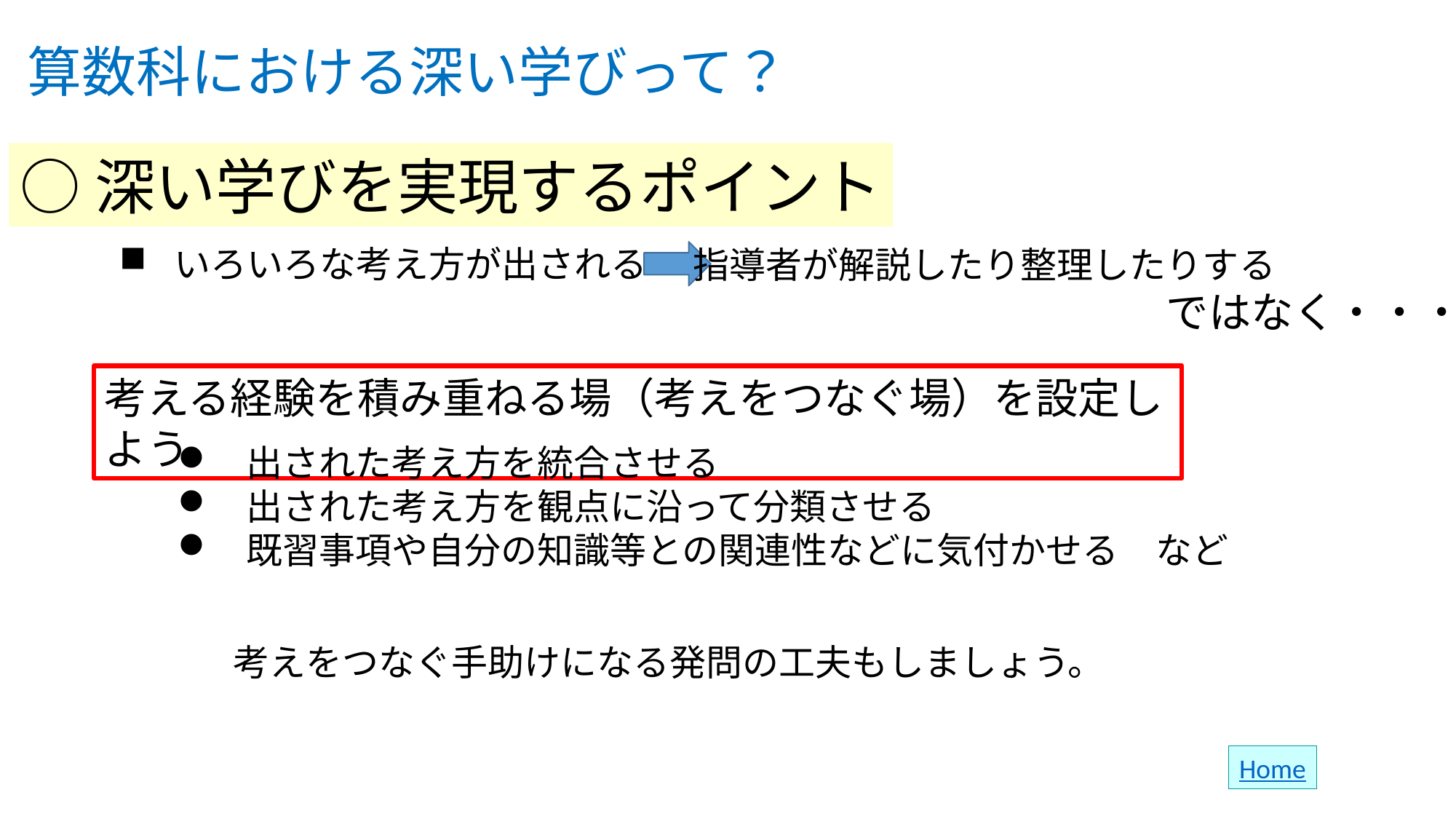

# 算数科における深い学びって？
○深い学びを実現するポイント

いろいろな考え方が出される
指導者が解説したり整理したりする
　　　　　　　　　　　　　ではなく・・・
考える経験を積み重ねる場（考えをつなぐ場）を設定しよう
出された考え方を統合させる
出された考え方を観点に沿って分類させる
既習事項や自分の知識等との関連性などに気付かせる　など
考えをつなぐ手助けになる発問の工夫もしましょう。
Home